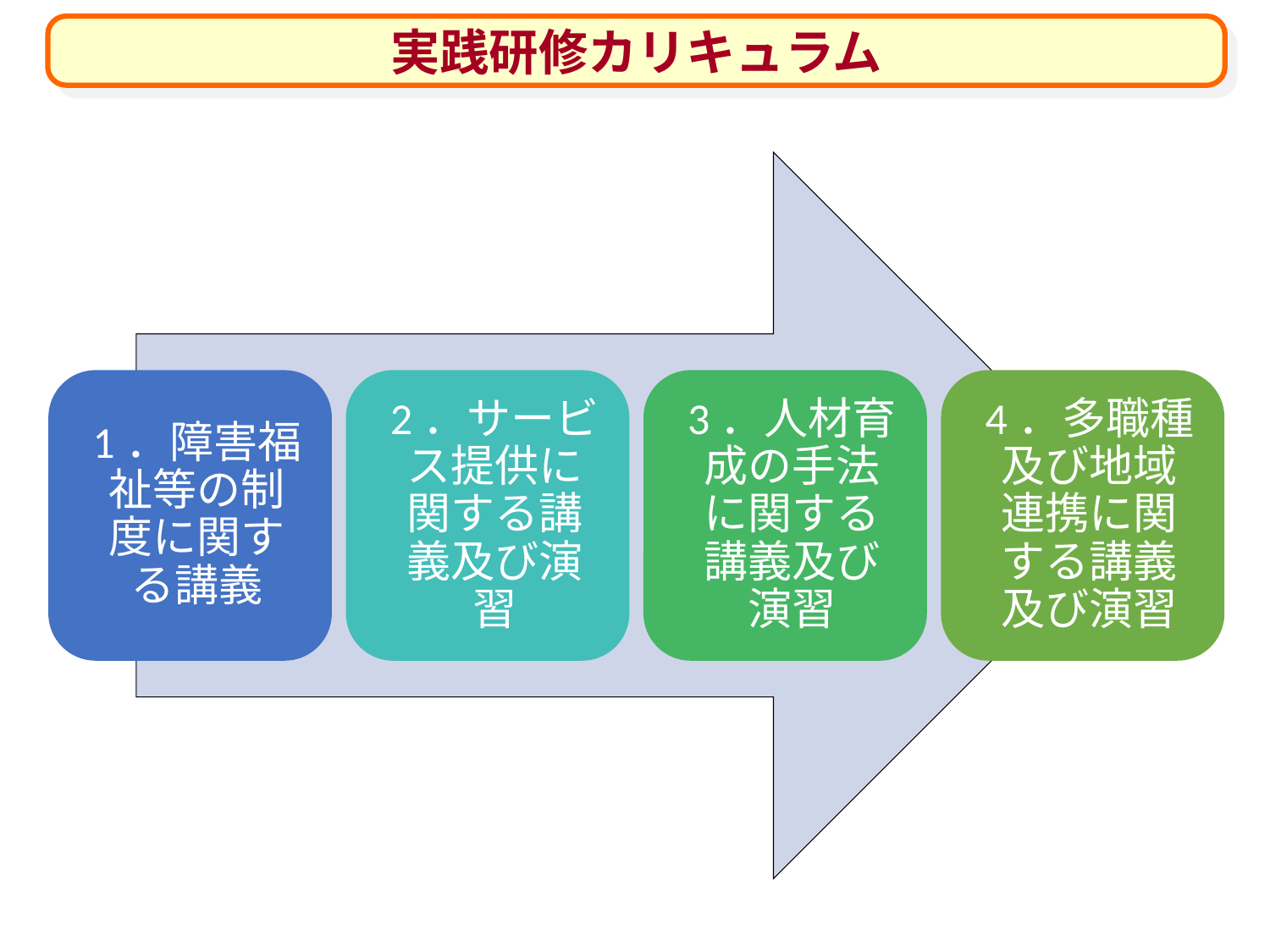

実践研修カリキュラム
1．障害福祉等の制度に関する講義
2．サービス提供に関する講義及び演習
3．人材育成の手法に関する講義及び演習
4．多職種及び地域連携に関する講義及び演習